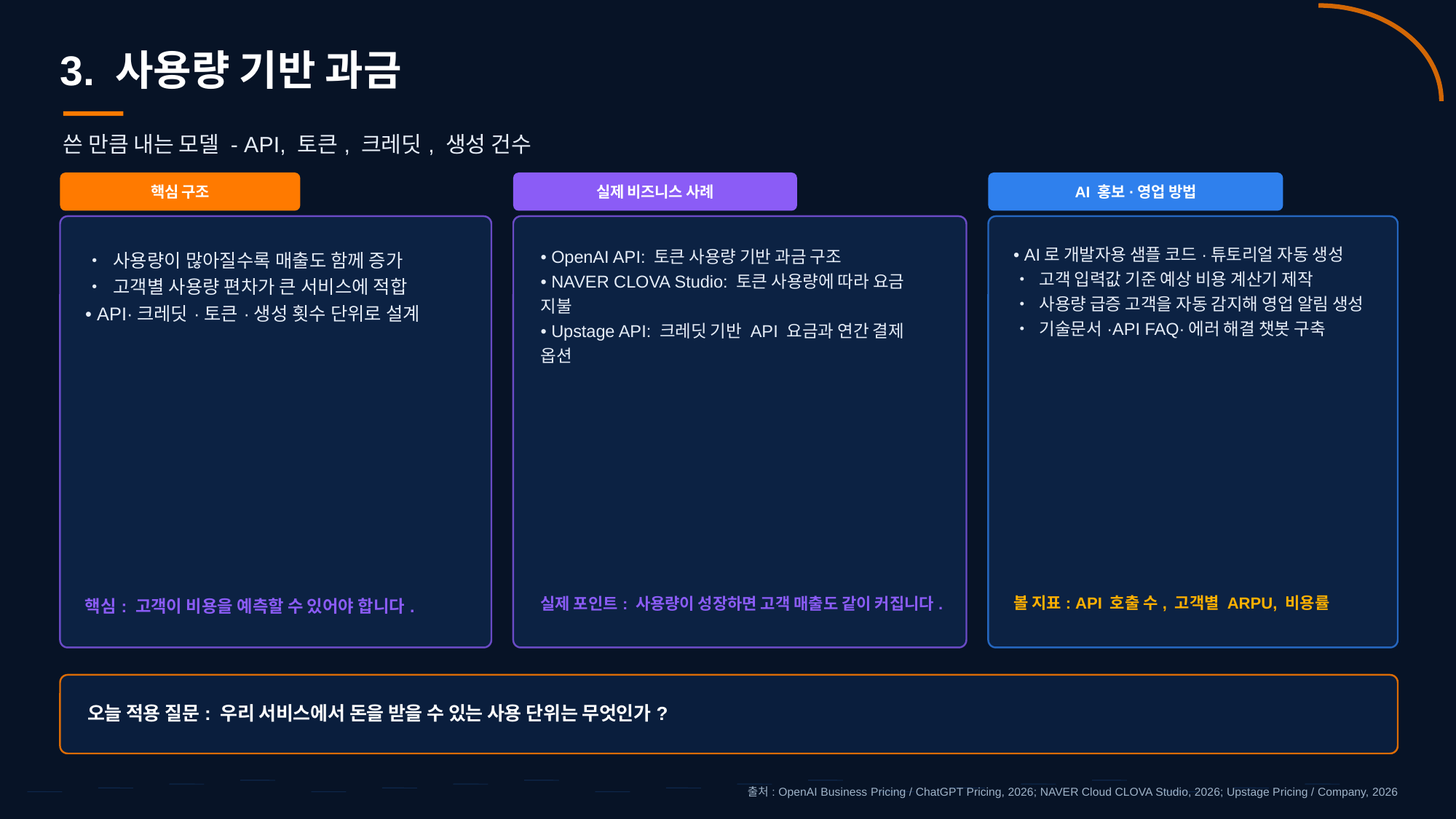

3. 사용량 기반 과금

쓴 만큼 내는 모델 - API, 토큰, 크레딧, 생성 건수

핵심 구조
실제 비즈니스 사례
AI 홍보·영업 방법

• AI로 개발자용 샘플 코드·튜토리얼 자동 생성
• 고객 입력값 기준 예상 비용 계산기 제작
• 사용량 급증 고객을 자동 감지해 영업 알림 생성
• 기술문서·API FAQ·에러 해결 챗봇 구축
• OpenAI API: 토큰 사용량 기반 과금 구조
• NAVER CLOVA Studio: 토큰 사용량에 따라 요금 지불
• Upstage API: 크레딧 기반 API 요금과 연간 결제 옵션
• 사용량이 많아질수록 매출도 함께 증가
• 고객별 사용량 편차가 큰 서비스에 적합
• API·크레딧·토큰·생성 횟수 단위로 설계
볼 지표: API 호출 수, 고객별 ARPU, 비용률
실제 포인트: 사용량이 성장하면 고객 매출도 같이 커집니다.
핵심: 고객이 비용을 예측할 수 있어야 합니다.

오늘 적용 질문: 우리 서비스에서 돈을 받을 수 있는 사용 단위는 무엇인가?
출처: OpenAI Business Pricing / ChatGPT Pricing, 2026; NAVER Cloud CLOVA Studio, 2026; Upstage Pricing / Company, 2026